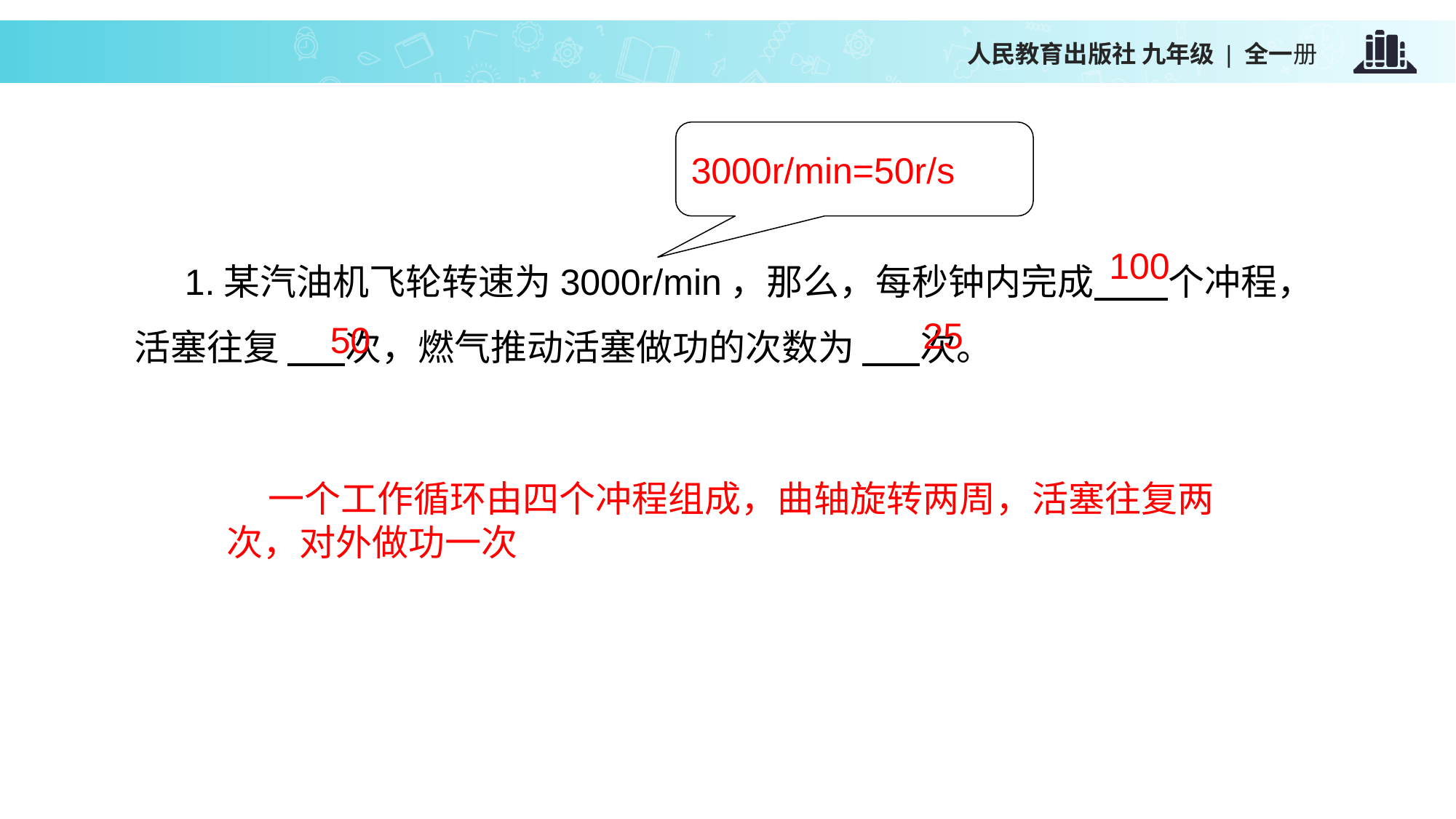

人民教育出版社 九年级 | 全一册
3000r/min=50r/s
     1.某汽油机飞轮转速为3000r/min，那么，每秒钟内完成         个冲程，活塞往复        次，燃气推动活塞做功的次数为        次。
100
25
50
    一个工作循环由四个冲程组成，曲轴旋转两周，活塞往复两次，对外做功一次